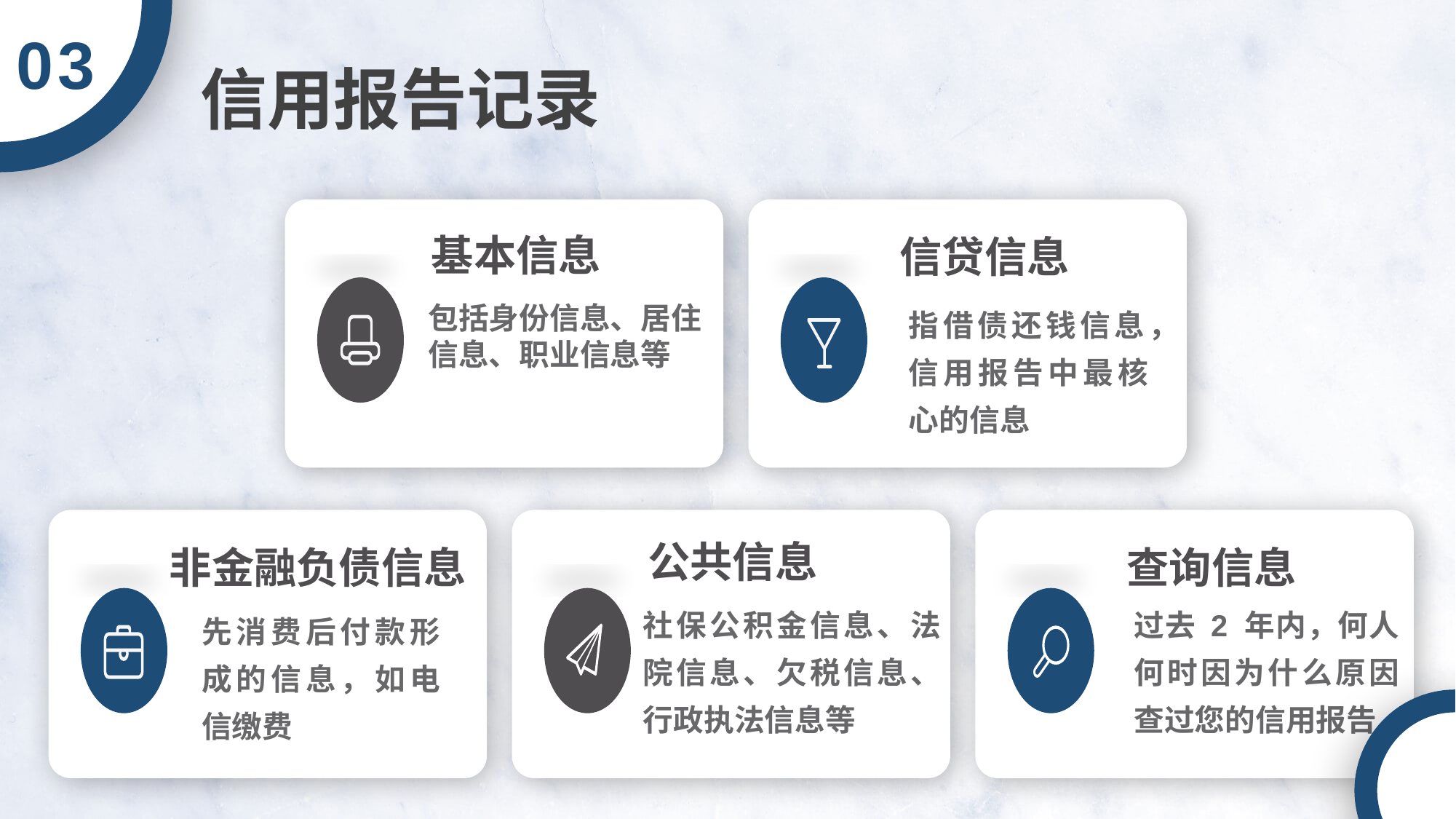

03
信用报告记录

基本信息

信贷信息

指借债还钱信息，信用报告中最核心的信息

非金融负债信息

先消费后付款形成的信息，如电信缴费

公共信息

社保公积金信息、法院信息、欠税信息、行政执法信息等

查询信息

过去 2 年内，何人何时因为什么原因查过您的信用报告

包括身份信息、居住信息、职业信息等